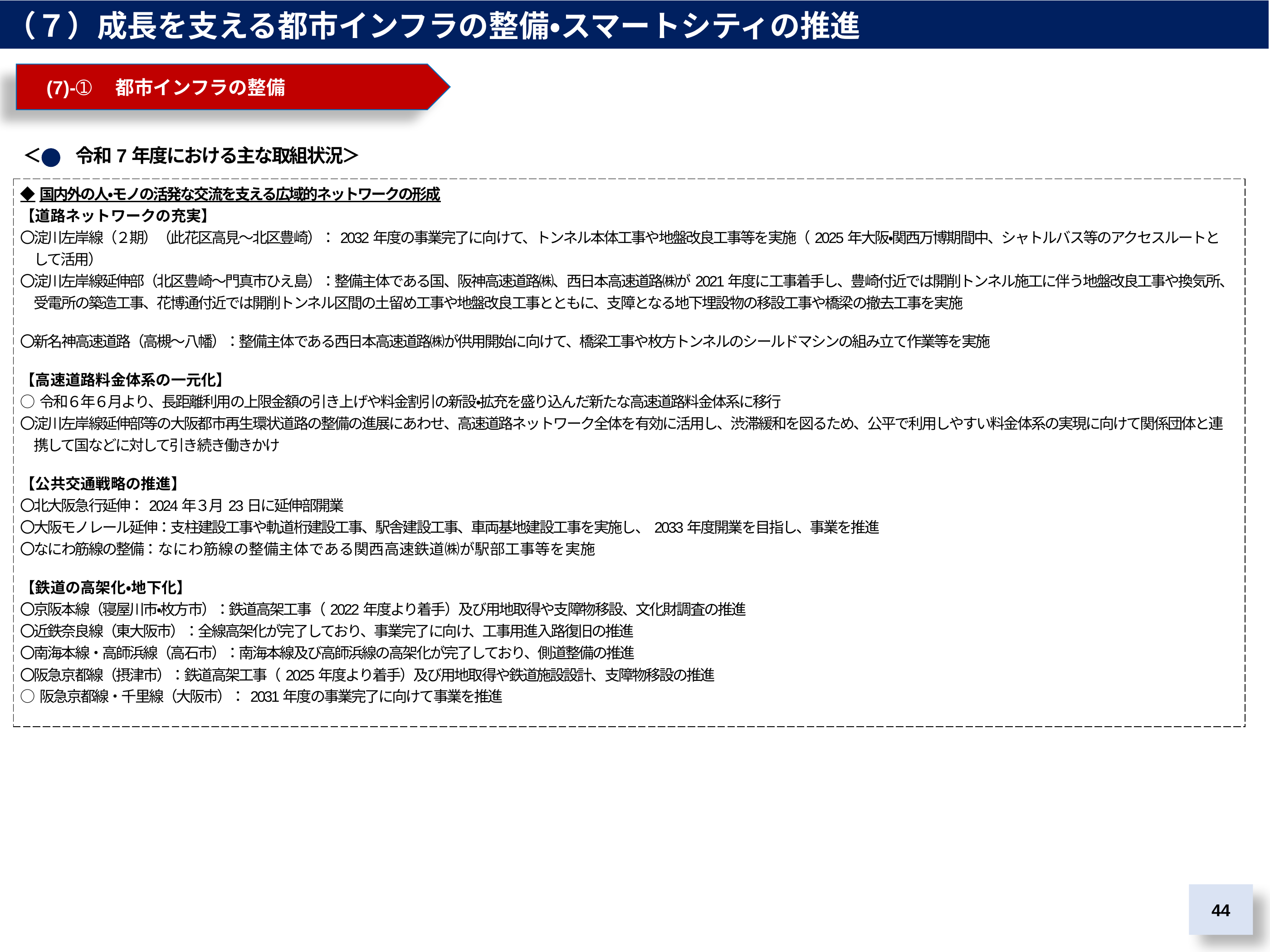

（７）成長を支える都市インフラの整備・スマートシティの推進
　(7)-➀　都市インフラの整備
＜　　令和7年度における主な取組状況＞

| ◆国内外の人・モノの活発な交流を支える広域的ネットワークの形成 【道路ネットワークの充実】 〇淀川左岸線（２期）（此花区高見～北区豊崎）：2032年度の事業完了に向けて、トンネル本体工事や地盤改良工事等を実施（2025年大阪・関西万博期間中、シャトルバス等のアクセスルートと 　して活用） 〇淀川左岸線延伸部（北区豊崎～門真市ひえ島）：整備主体である国、阪神高速道路㈱、西日本高速道路㈱が2021年度に工事着手し、豊崎付近では開削トンネル施工に伴う地盤改良工事や換気所、 　受電所の築造工事、花博通付近では開削トンネル区間の土留め工事や地盤改良工事とともに、支障となる地下埋設物の移設工事や橋梁の撤去工事を実施 〇新名神高速道路（高槻～八幡）：整備主体である西日本高速道路㈱が供用開始に向けて、橋梁工事や枚方トンネルのシールドマシンの組み立て作業等を実施 【高速道路料金体系の一元化】 ○令和６年６月より、長距離利用の上限金額の引き上げや料金割引の新設・拡充を盛り込んだ新たな高速道路料金体系に移行 〇淀川左岸線延伸部等の大阪都市再生環状道路の整備の進展にあわせ、高速道路ネットワーク全体を有効に活用し、渋滞緩和を図るため、公平で利⽤しやすい料⾦体系の実現に向けて関係団体と連 　携して国などに対して引き続き働きかけ 【公共交通戦略の推進】 〇北大阪急行延伸：2024年３月23日に延伸部開業 〇大阪モノレール延伸：支柱建設工事や軌道桁建設工事、駅舎建設工事、車両基地建設工事を実施し、2033年度開業を目指し、事業を推進 〇なにわ筋線の整備：なにわ筋線の整備主体である関西高速鉄道㈱が駅部工事等を実施 【鉄道の高架化・地下化】 〇京阪本線（寝屋川市・枚方市）：鉄道高架工事（2022年度より着手）及び用地取得や支障物移設、文化財調査の推進 〇近鉄奈良線（東大阪市）：全線高架化が完了しており、事業完了に向け、工事用進入路復旧の推進 〇南海本線・高師浜線（高石市）：南海本線及び高師浜線の高架化が完了しており、側道整備の推進 〇阪急京都線（摂津市）：鉄道高架工事（2025年度より着手）及び用地取得や鉄道施設設計、支障物移設の推進 ○阪急京都線・千里線（大阪市）：2031年度の事業完了に向けて事業を推進 |
| --- |
44